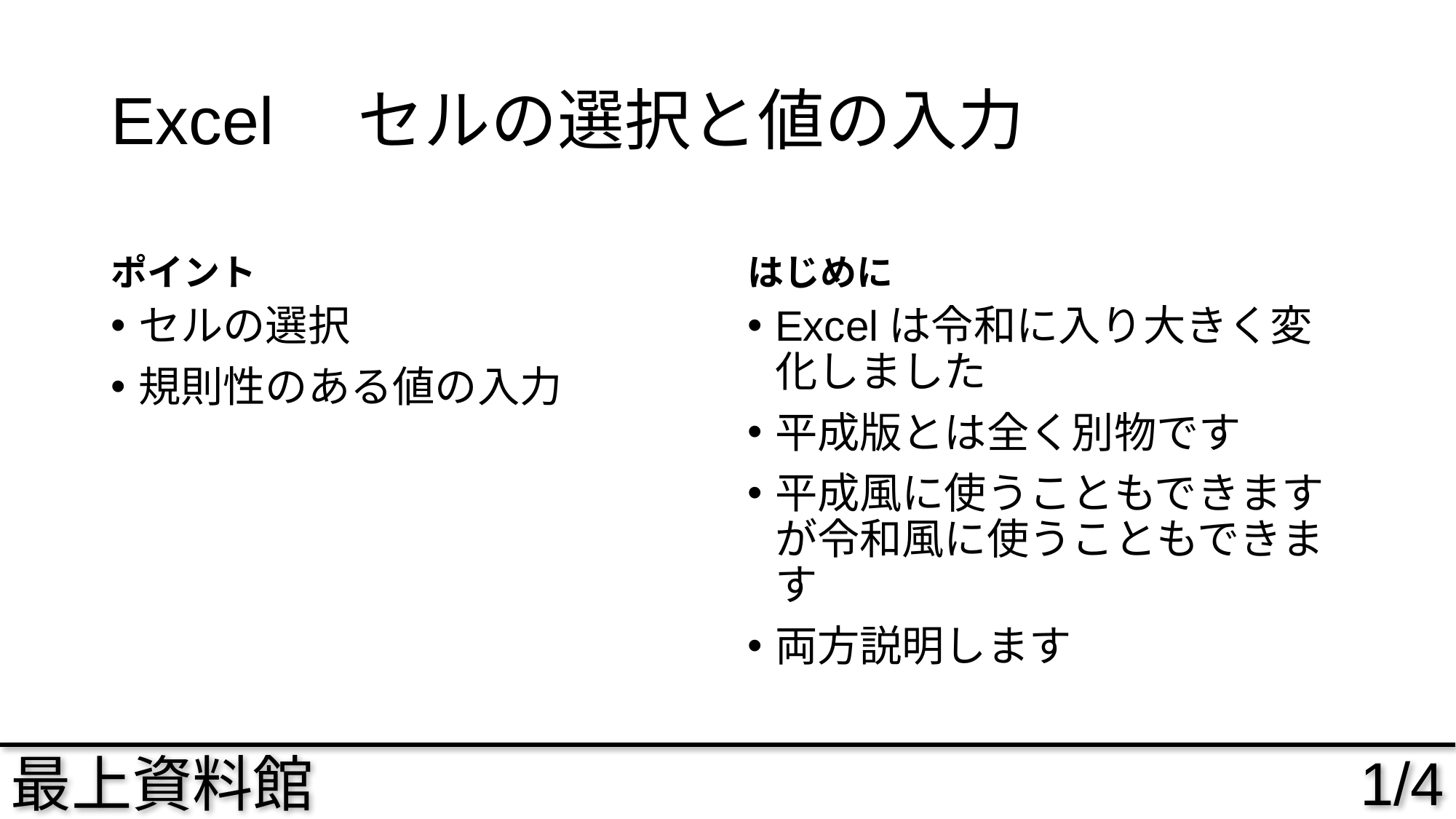

# Excel　セルの選択と値の入力
ポイント
はじめに
セルの選択
規則性のある値の入力
Excelは令和に入り大きく変化しました
平成版とは全く別物です
平成風に使うこともできますが令和風に使うこともできます
両方説明します